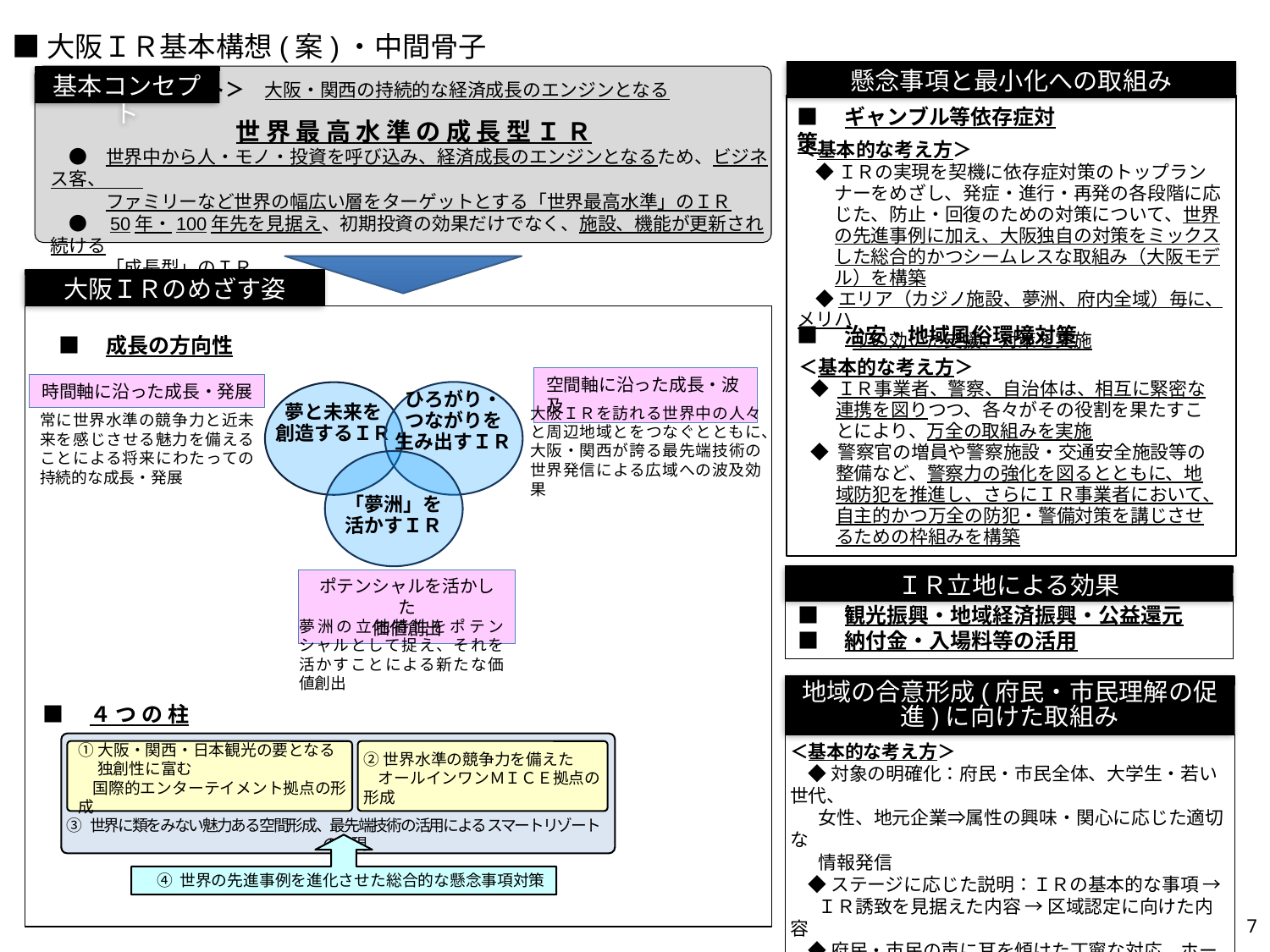

■大阪ＩＲ基本構想(案)・中間骨子
懸念事項と最小化への取組み

■　ギャンブル等依存症対策
＜基本的な考え方＞
　◆ ＩＲの実現を契機に依存症対策のトップランナーをめざし、発症・進行・再発の各段階に応じた、防止・回復のための対策について、世界の先進事例に加え、大阪独自の対策をミックスした総合的かつシームレスな取組み（大阪モデル）を構築
　◆ エリア（カジノ施設、夢洲、府内全域）毎に、メリハ
　　　リの効いた支援、対策を実施
■　治安・地域風俗環境対策
＜基本的な考え方＞
◆ ＩＲ事業者、警察、自治体は、相互に緊密な連携を図りつつ、各々がその役割を果たすことにより、万全の取組みを実施
◆ 警察官の増員や警察施設・交通安全施設等の整備など、警察力の強化を図るとともに、地域防犯を推進し、さらにＩＲ事業者において、自主的かつ万全の防犯・警備対策を講じさせるための枠組みを構築

基本コンセプト
　＜基本コンセプト＞　大阪・関西の持続的な経済成長のエンジンとなる
世界最高水準の成長型ＩＲ
　●　世界中から人・モノ・投資を呼び込み、経済成長のエンジンとなるため、ビジネス客、
　　　ファミリーなど世界の幅広い層をターゲットとする「世界最高水準」のＩＲ
　●　50年・100年先を見据え、初期投資の効果だけでなく、施設、機能が更新され続ける
　　　「成長型」のＩＲ

大阪ＩＲのめざす姿

■　成長の方向性
空間軸に沿った成長・波及
大阪ＩＲを訪れる世界中の人々と周辺地域とをつなぐとともに、大阪・関西が誇る最先端技術の世界発信による広域への波及効果
時間軸に沿った成長・発展
常に世界水準の競争力と近未来を感じさせる魅力を備えることによる将来にわたっての持続的な成長・発展

ひろがり・
つながりを
生み出すＩＲ

夢と未来を
創造するＩＲ

「夢洲」を
活かすＩＲ
ＩＲ立地による効果
■　観光振興・地域経済振興・公益還元
■　納付金・入場料等の活用
ポテンシャルを活かした
価値創出
夢洲の立地特性をポテンシャルとして捉え、それを活かすことによる新たな価値創出
地域の合意形成(府民・市民理解の促進)に向けた取組み
＜基本的な考え方＞
　◆ 対象の明確化：府民・市民全体、大学生・若い世代、
      女性、地元企業⇒属性の興味・関心に応じた適切な
      情報発信
　◆ ステージに応じた説明：ＩＲの基本的な事項 →
      ＩＲ誘致を見据えた内容 → 区域認定に向けた内容
　◆ 府民・市民の声に耳を傾けた丁寧な対応、ホーム
      ページなどの広報ツールを活用した情報発信
■　４ つ の 柱
③ 世界に類をみない魅力ある空間形成、最先端技術の活用による スマートリゾートの実現
②世界水準の競争力を備えた
   オールインワンＭＩＣＥ拠点の形成
①大阪・関西・日本観光の要となる
　 独創性に富む
   国際的エンターテイメント拠点の形成
④ 世界の先進事例を進化させた総合的な懸念事項対策
7